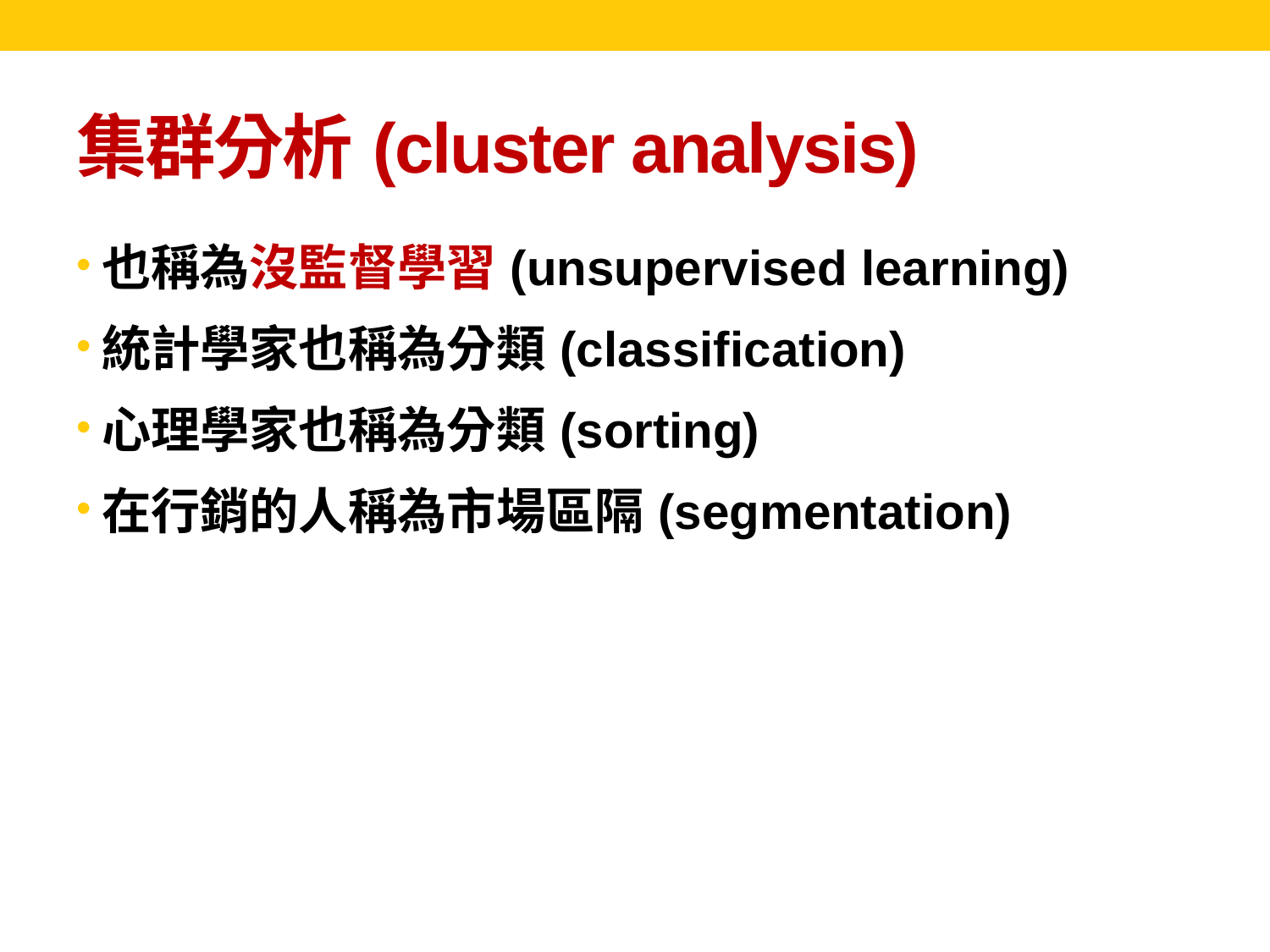

# 集群分析(cluster analysis)
也稱為沒監督學習(unsupervised learning)
統計學家也稱為分類(classification)
心理學家也稱為分類(sorting)
在行銷的人稱為市場區隔(segmentation)